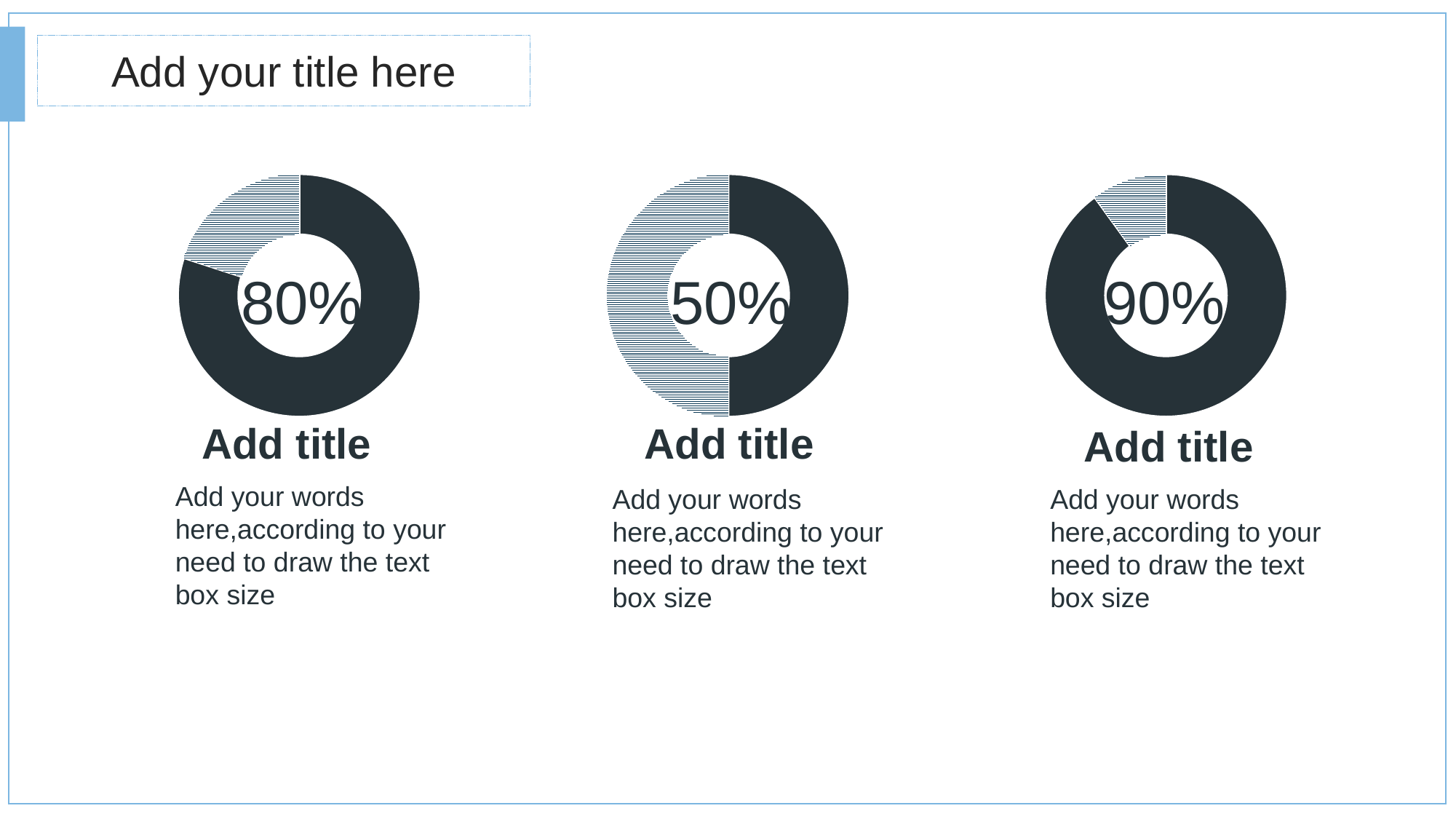

Add your title here

### Chart

| Category | 销售额 |
|---|---|
| 第一季度 | 8.0 |
| 第二季度 | 2.0 |

### Chart

| Category | 销售额 |
|---|---|
| 第一季度 | 5.0 |
| 第二季度 | 5.0 |

### Chart

| Category | 销售额 |
|---|---|
| 第一季度 | 9.0 |
| 第二季度 | 1.0 |
80%
50%
90%
Add title
Add title
Add title
Add your words here,according to your need to draw the text box size
Add your words here,according to your need to draw the text box size
Add your words here,according to your need to draw the text box size